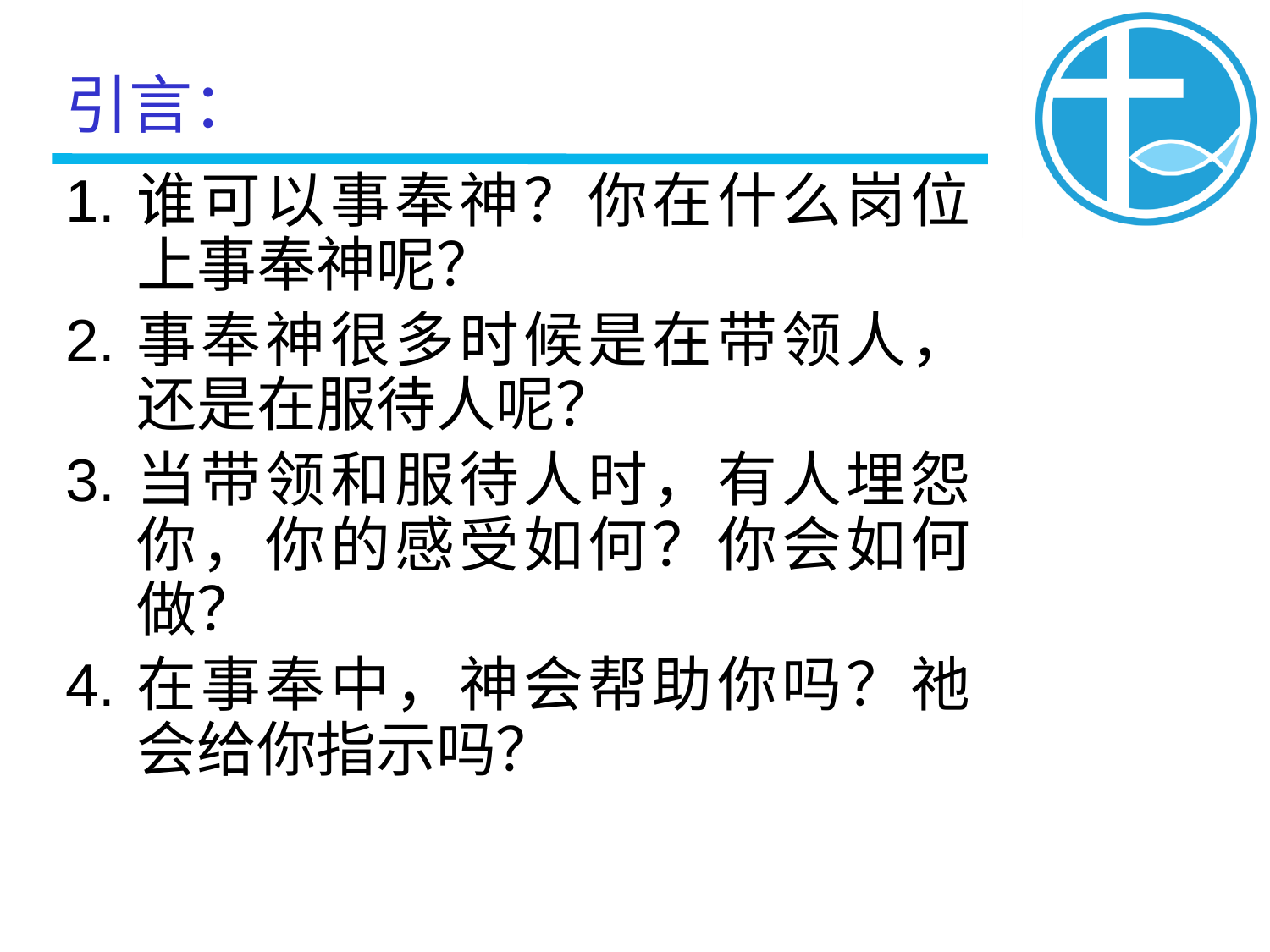

引言：
谁可以事奉神？你在什么岗位上事奉神呢？
事奉神很多时候是在带领人，还是在服待人呢？
当带领和服待人时，有人埋怨你，你的感受如何？你会如何做？
在事奉中，神会帮助你吗？祂会给你指示吗？